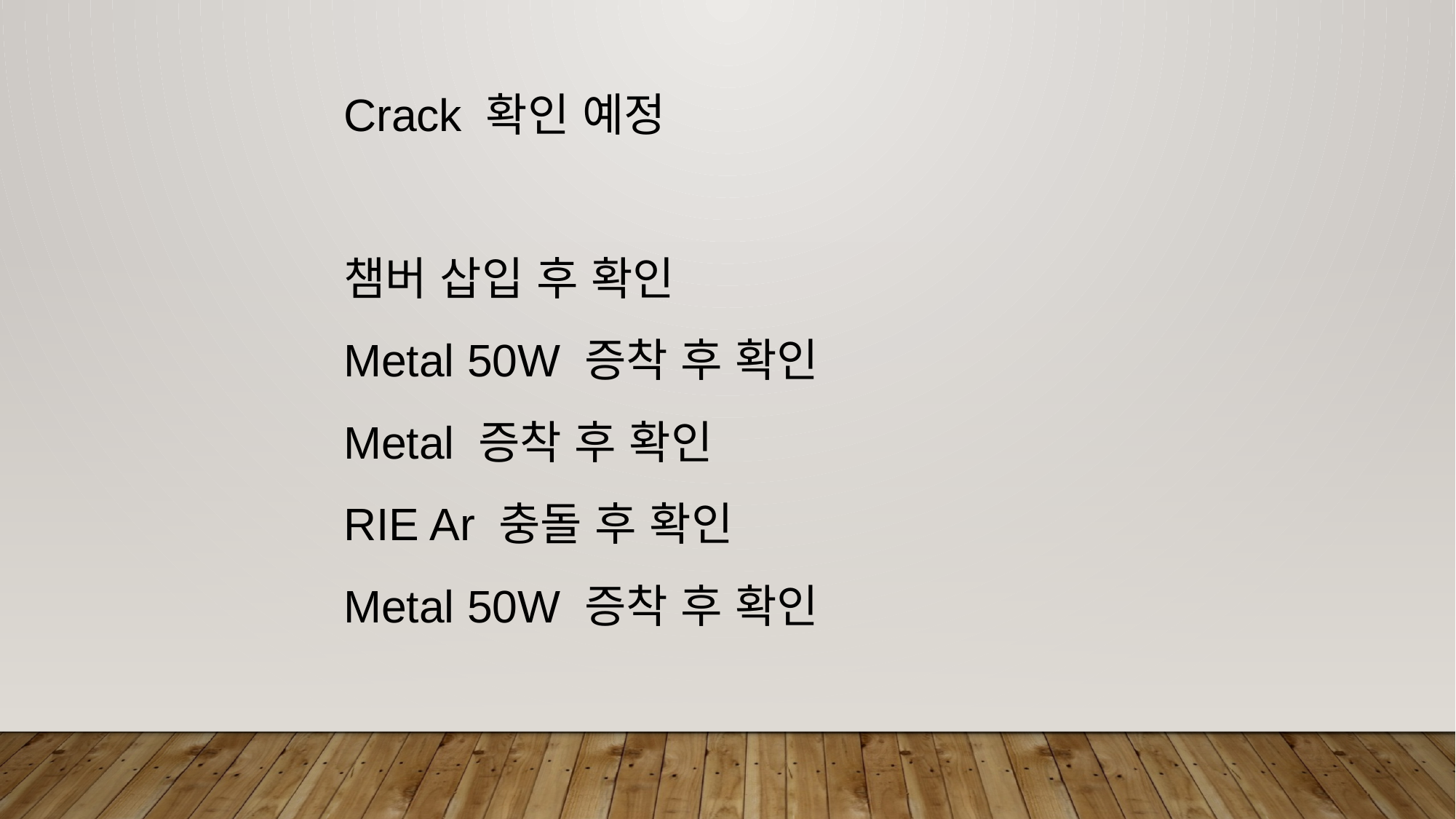

Crack 확인 예정

챔버 삽입 후 확인
Metal 50W 증착 후 확인
Metal 증착 후 확인
RIE Ar 충돌 후 확인
Metal 50W 증착 후 확인